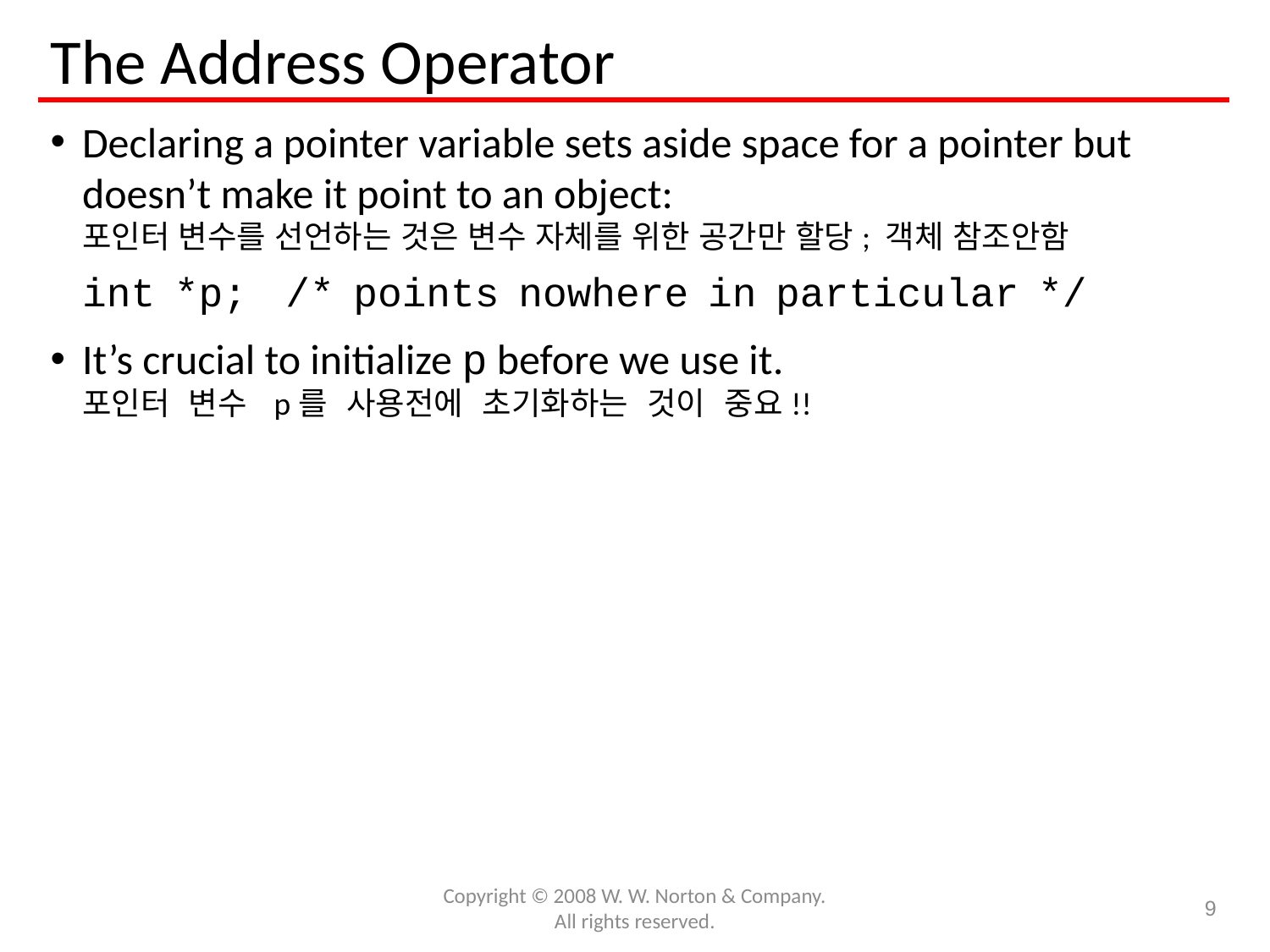

# The Address Operator
Declaring a pointer variable sets aside space for a pointer but doesn’t make it point to an object:
포인터 변수를 선언하는 것은 변수 자체를 위한 공간만 할당; 객체 참조안함
	int *p;  /* points nowhere in particular */
It’s crucial to initialize p before we use it.
포인터 변수 p를 사용전에 초기화하는 것이 중요!!
Copyright © 2008 W. W. Norton & Company.
All rights reserved.
9